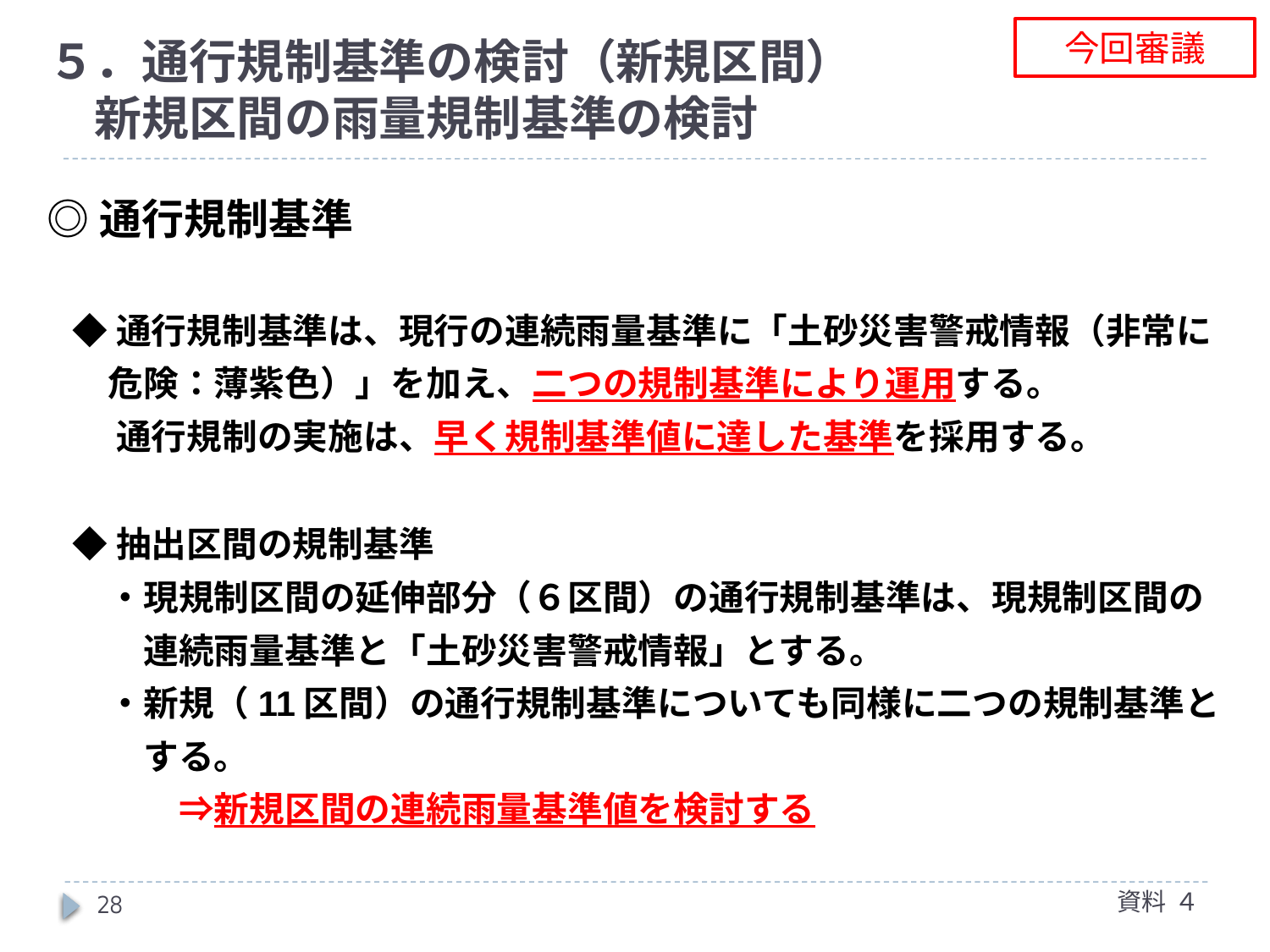

今回審議
# ５．通行規制基準の検討（新規区間） 　新規区間の雨量規制基準の検討
 ◎通行規制基準

　◆ 通行規制基準は、現行の連続雨量基準に「土砂災害警戒情報（非常に
　　危険：薄紫色）」を加え、二つの規制基準により運用する。
　　 通行規制の実施は、早く規制基準値に達した基準を採用する。

　◆ 抽出区間の規制基準
　　・現規制区間の延伸部分（６区間）の通行規制基準は、現規制区間の
　　　連続雨量基準と「土砂災害警戒情報」とする。
　　・新規（11区間）の通行規制基準についても同様に二つの規制基準と
　　　する。
　　　　⇒新規区間の連続雨量基準値を検討する
資料 ４
28